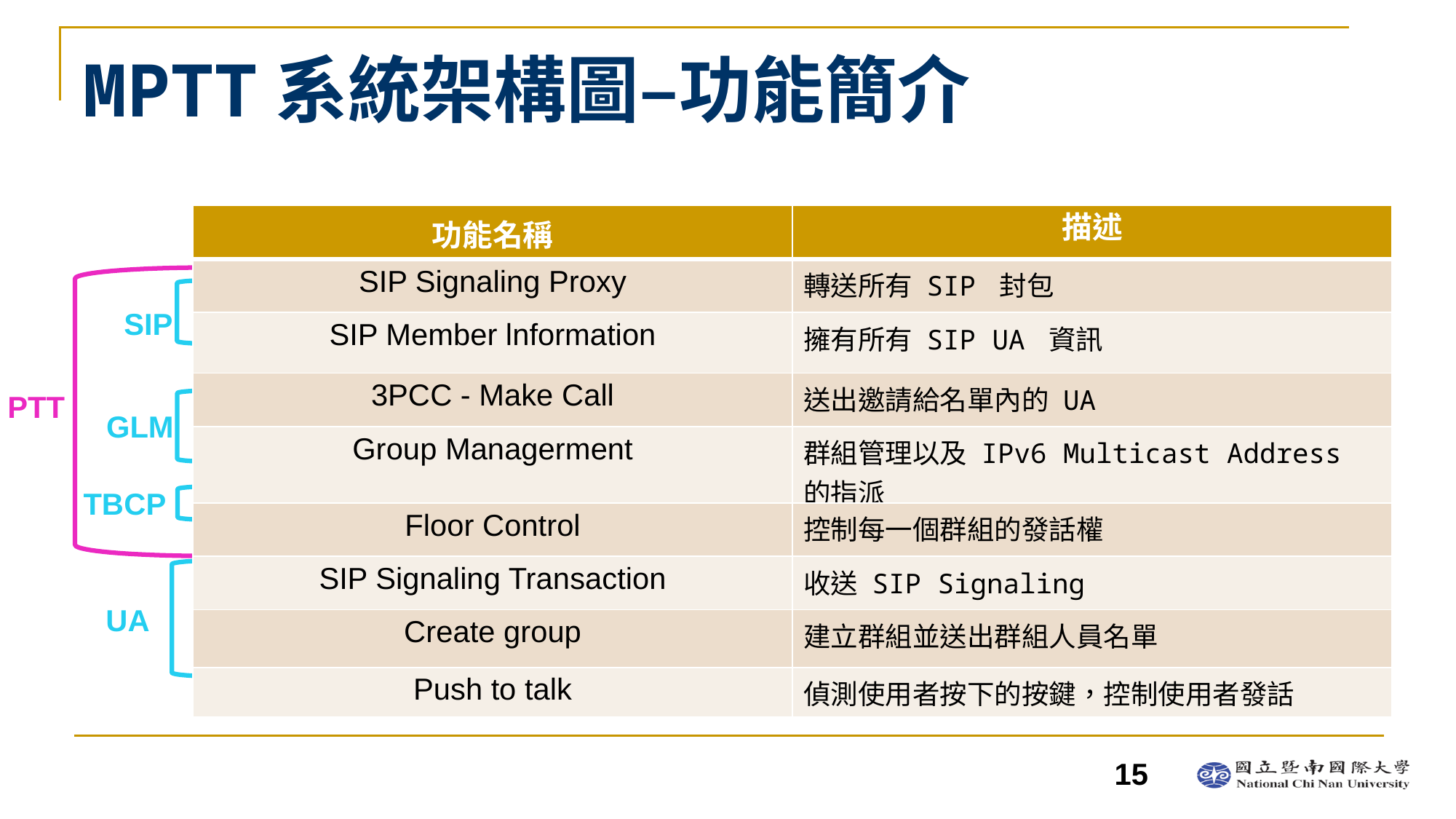

# MPTT系統架構圖–功能簡介
| 功能名稱 | 描述 |
| --- | --- |
| SIP Signaling Proxy | 轉送所有 SIP 封包 |
| SIP Member lnformation | 擁有所有 SIP UA 資訊 |
| 3PCC - Make Call | 送出邀請給名單內的 UA |
| Group Managerment | 群組管理以及 IPv6 Multicast Address 的指派 |
| Floor Control | 控制每一個群組的發話權 |
| SIP Signaling Transaction | 收送 SIP Signaling |
| Create group | 建立群組並送出群組人員名單 |
| Push to talk | 偵測使用者按下的按鍵，控制使用者發話 |

SIP
PTT

GLM
TBCP

UA